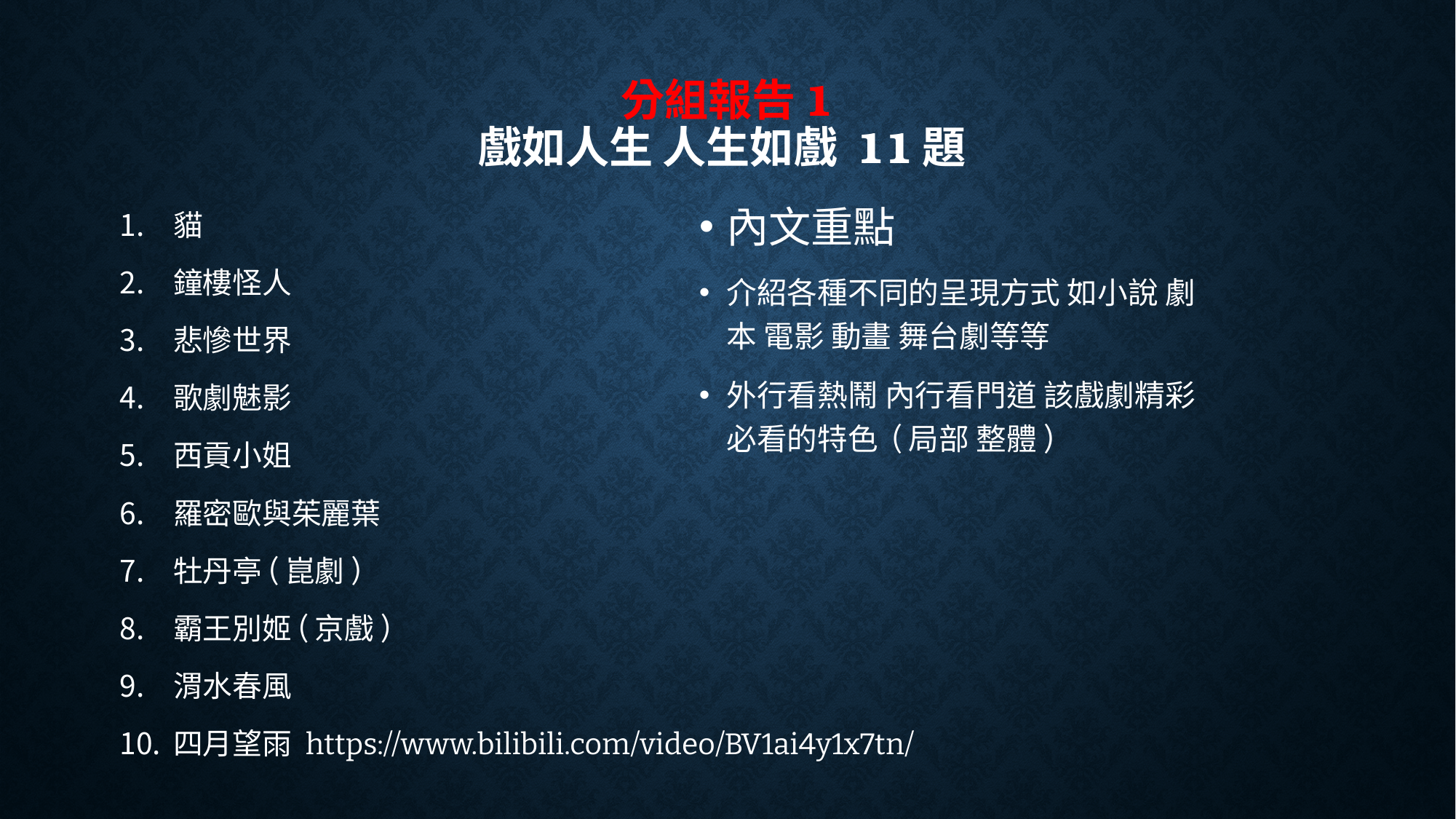

# 分組報告1 戲如人生 人生如戲 11題
內文重點
介紹各種不同的呈現方式 如小說 劇本 電影 動畫 舞台劇等等
外行看熱鬧 內行看門道 該戲劇精彩必看的特色 (局部 整體)

貓
鐘樓怪人
悲慘世界
歌劇魅影
西貢小姐
羅密歐與茱麗葉
牡丹亭(崑劇)
霸王別姬(京戲)
渭水春風
四月望雨 https://www.bilibili.com/video/BV1ai4y1x7tn/